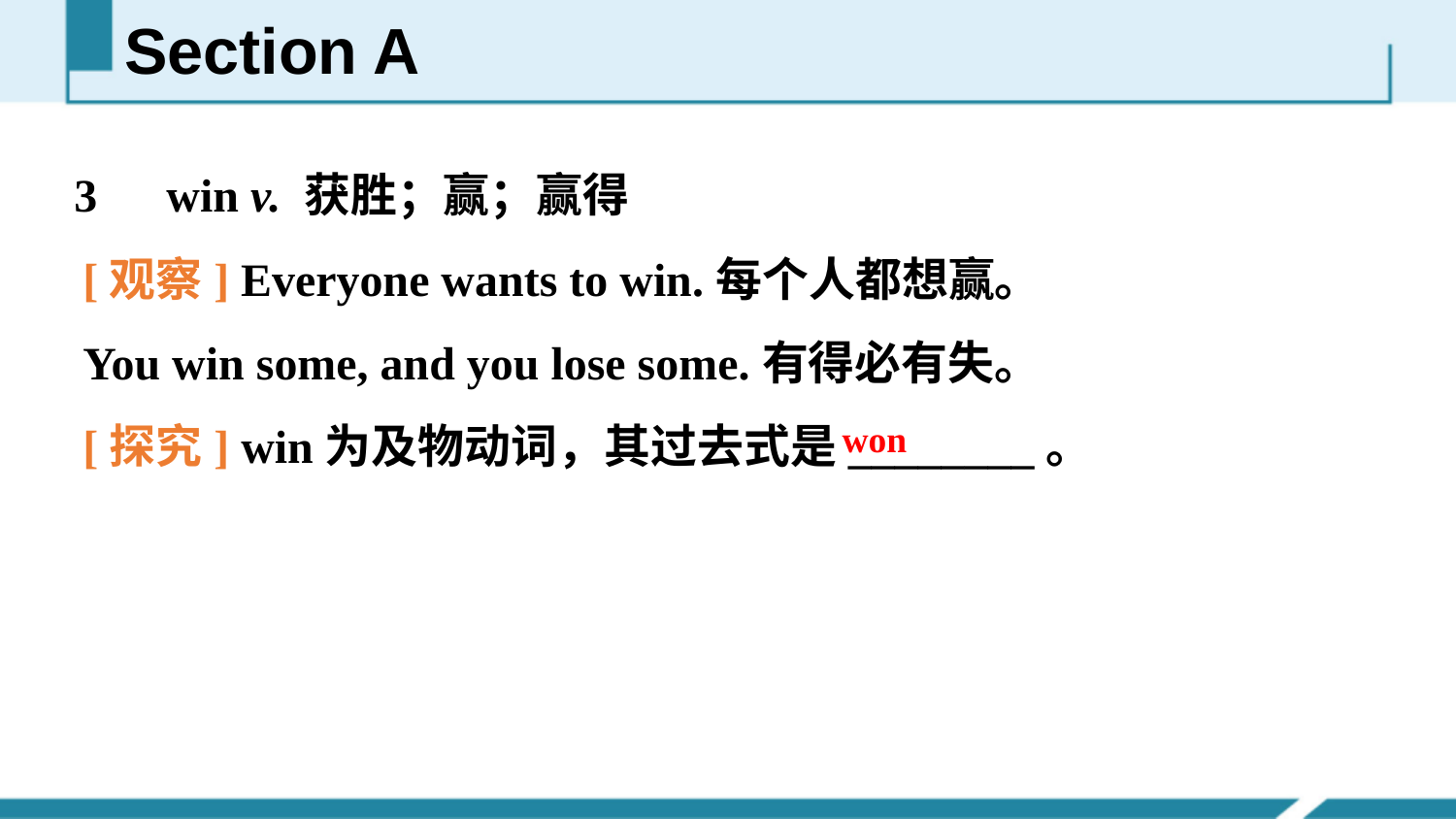

Section A
3　win v. 获胜；赢；赢得
[观察] Everyone wants to win.每个人都想赢。
You win some, and you lose some.有得必有失。
[探究] win为及物动词，其过去式是________。

won